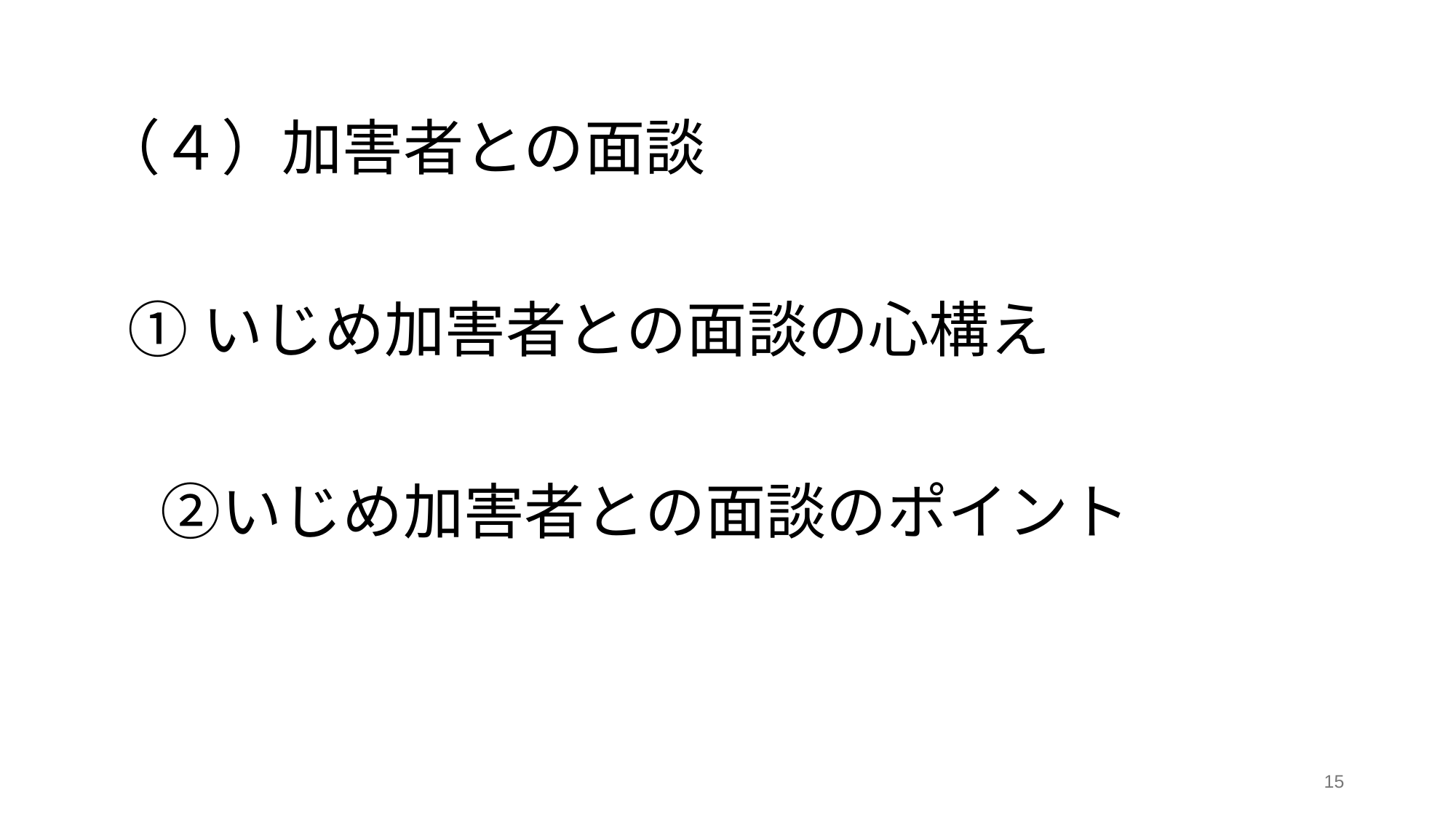

（４）加害者との面談

  ①いじめ加害者との面談の心構え

　②いじめ加害者との面談のポイント

15